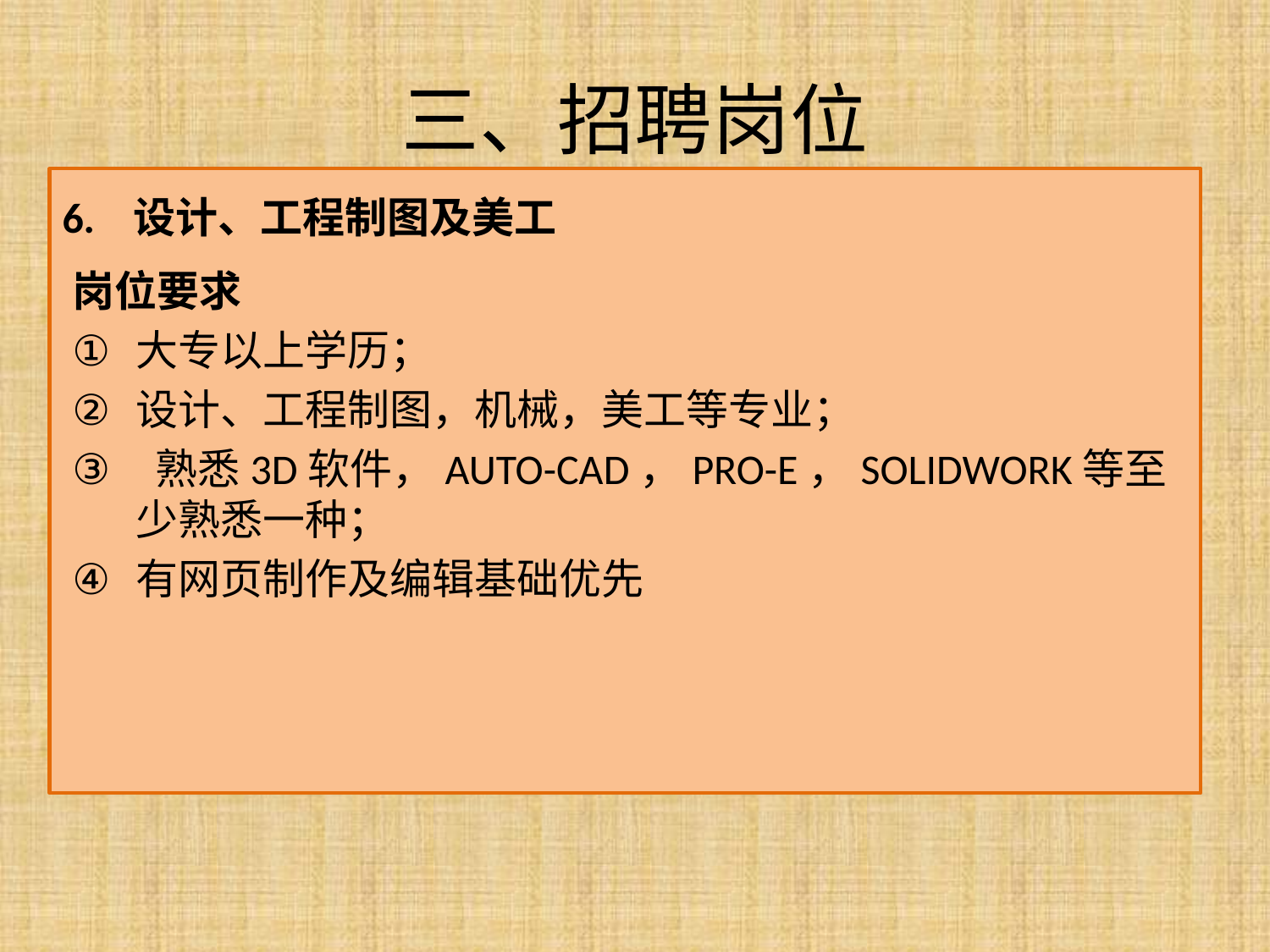

# 三、招聘岗位
6.   设计、工程制图及美工

岗位要求
大专以上学历；
设计、工程制图，机械，美工等专业；
 熟悉3D软件，AUTO-CAD，PRO-E，SOLIDWORK等至少熟悉一种；
有网页制作及编辑基础优先